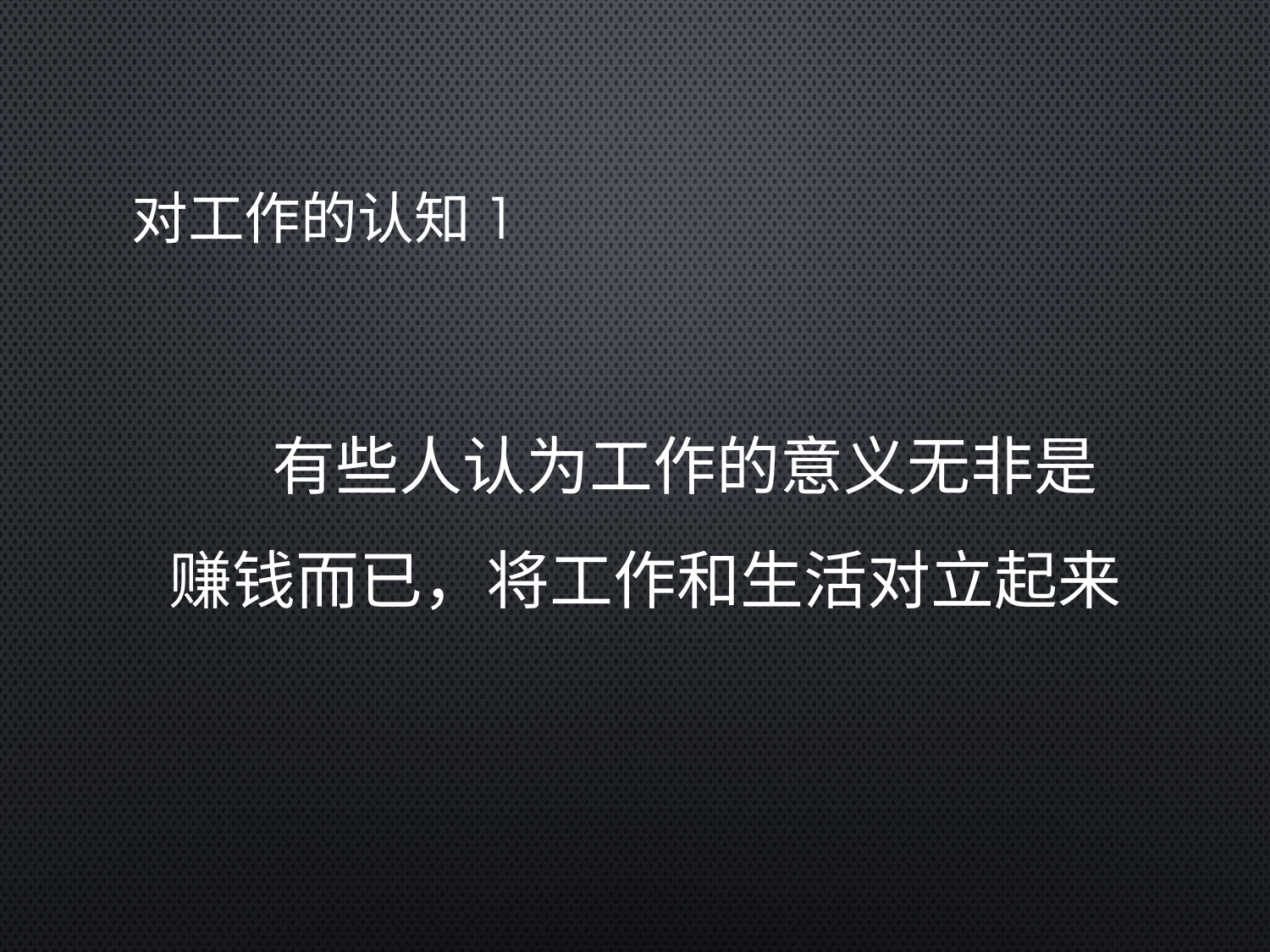

# 对工作的认知1
         有些人认为工作的意义无非是赚钱而已，将工作和生活对立起来